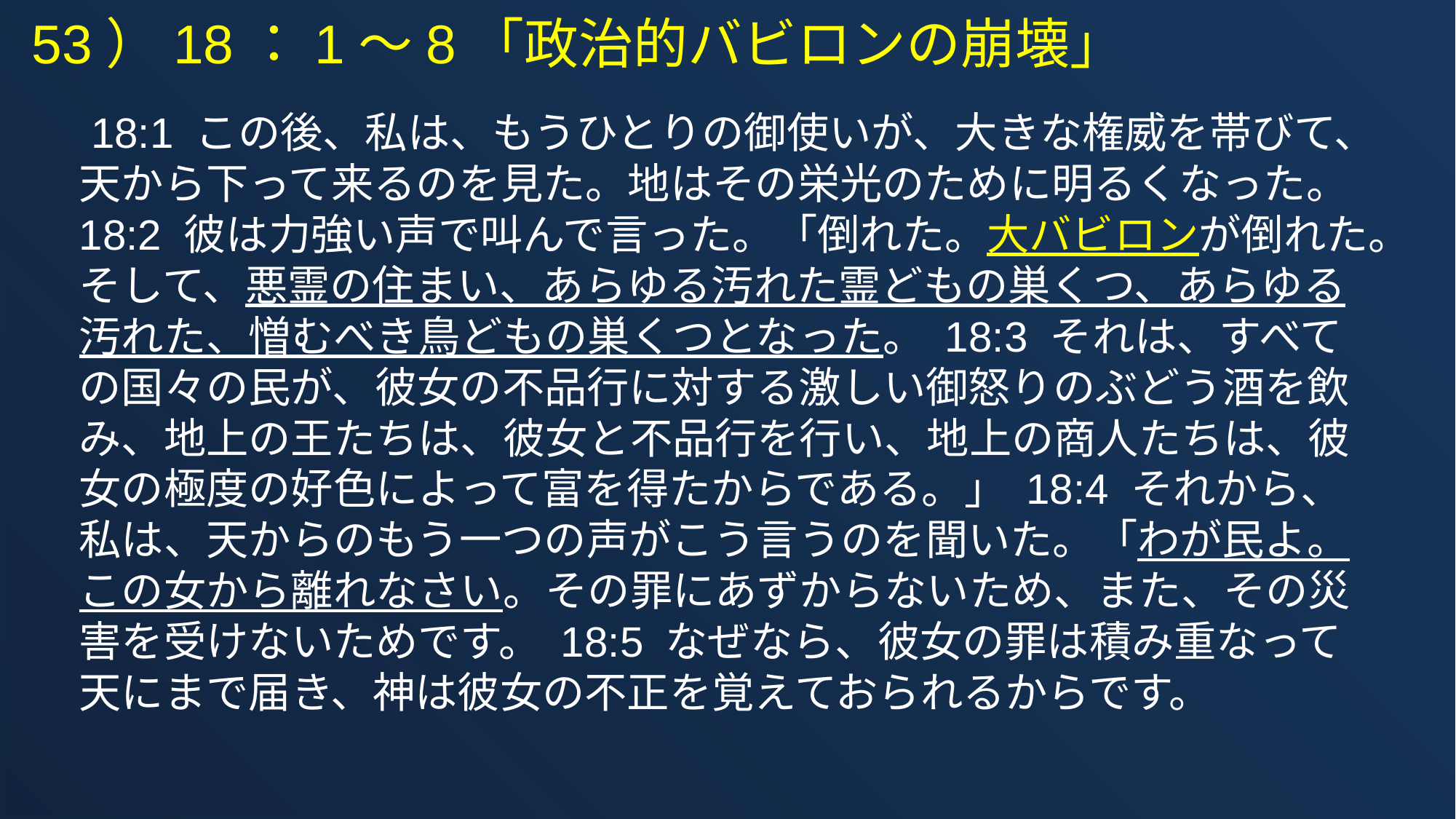

53）18：1～8「政治的バビロンの崩壊」
 18:1 この後、私は、もうひとりの御使いが、大きな権威を帯びて、天から下って来るのを見た。地はその栄光のために明るくなった。 18:2 彼は力強い声で叫んで言った。「倒れた。大バビロンが倒れた。そして、悪霊の住まい、あらゆる汚れた霊どもの巣くつ、あらゆる汚れた、憎むべき鳥どもの巣くつとなった。 18:3 それは、すべての国々の民が、彼女の不品行に対する激しい御怒りのぶどう酒を飲み、地上の王たちは、彼女と不品行を行い、地上の商人たちは、彼女の極度の好色によって富を得たからである。」 18:4 それから、私は、天からのもう一つの声がこう言うのを聞いた。「わが民よ。この女から離れなさい。その罪にあずからないため、また、その災害を受けないためです。 18:5 なぜなら、彼女の罪は積み重なって天にまで届き、神は彼女の不正を覚えておられるからです。